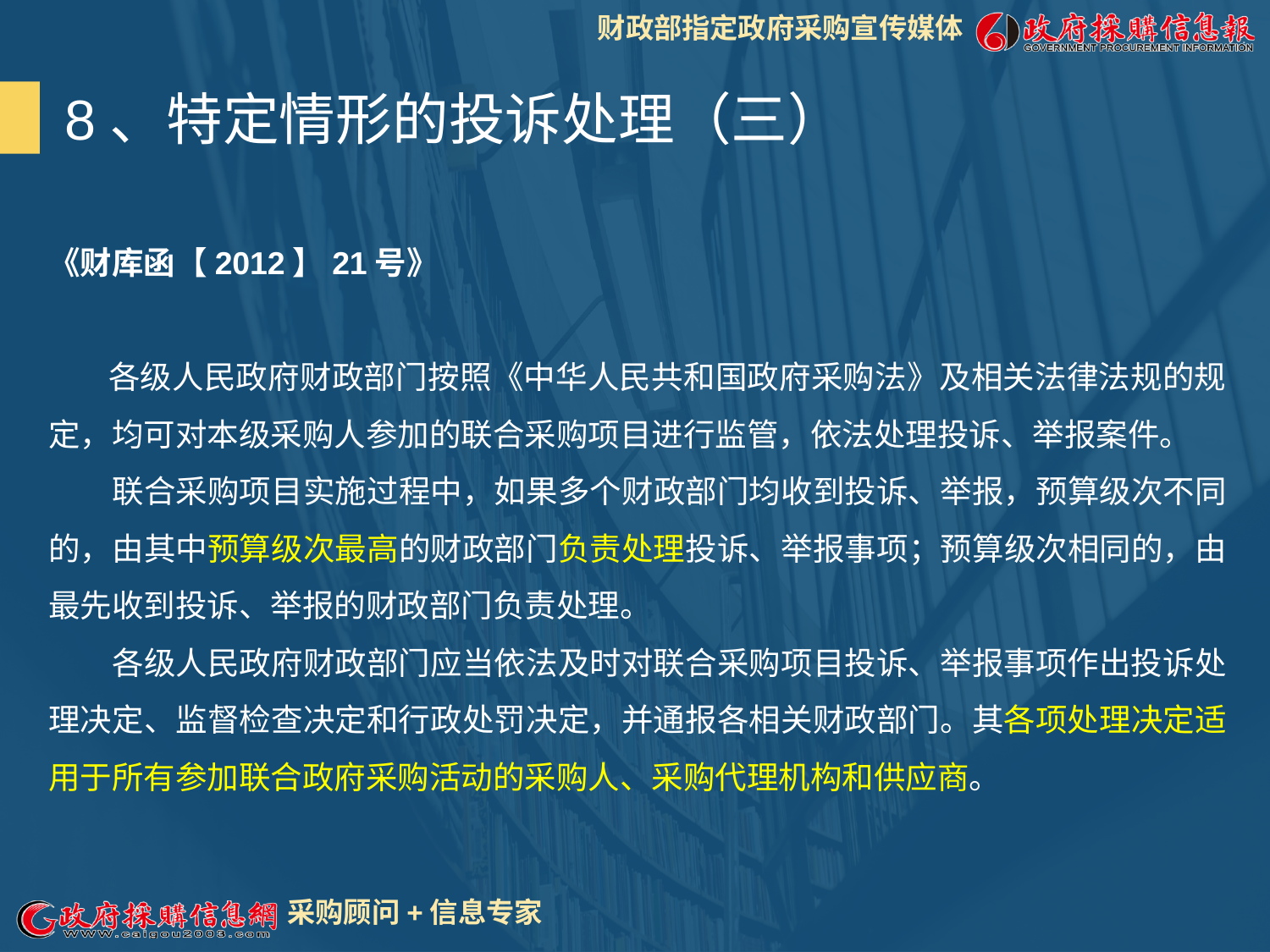

8、特定情形的投诉处理（三）
《财库函【2012】21号》

       各级人民政府财政部门按照《中华人民共和国政府采购法》及相关法律法规的规定，均可对本级采购人参加的联合采购项目进行监管，依法处理投诉、举报案件。
　　联合采购项目实施过程中，如果多个财政部门均收到投诉、举报，预算级次不同的，由其中预算级次最高的财政部门负责处理投诉、举报事项；预算级次相同的，由最先收到投诉、举报的财政部门负责处理。
　　各级人民政府财政部门应当依法及时对联合采购项目投诉、举报事项作出投诉处理决定、监督检查决定和行政处罚决定，并通报各相关财政部门。其各项处理决定适用于所有参加联合政府采购活动的采购人、采购代理机构和供应商。